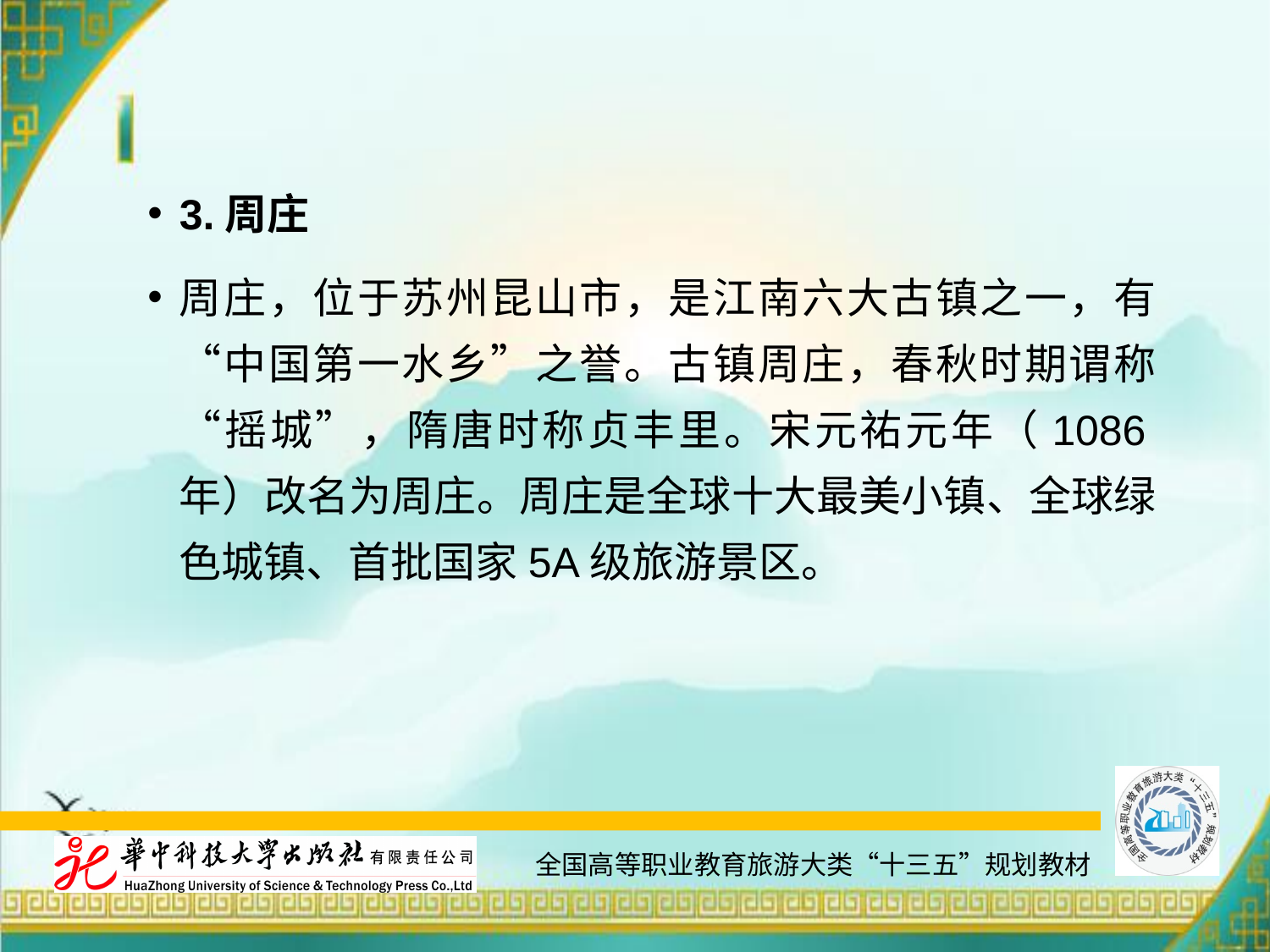

#
3.周庄
周庄，位于苏州昆山市，是江南六大古镇之一，有“中国第一水乡”之誉。古镇周庄，春秋时期谓称“摇城”，隋唐时称贞丰里。宋元祐元年（1086年）改名为周庄。周庄是全球十大最美小镇、全球绿色城镇、首批国家5A级旅游景区。